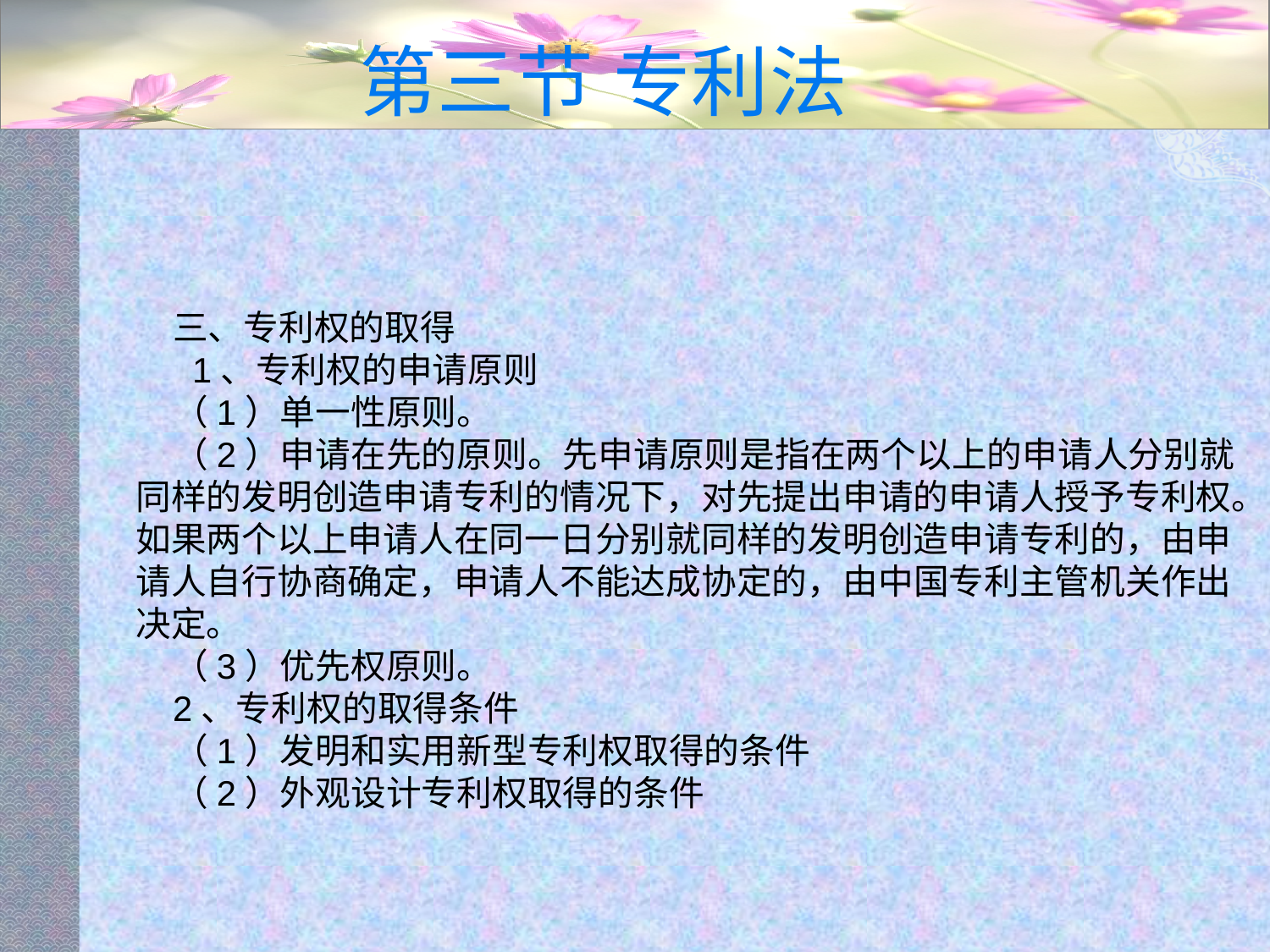

# 第三节 专利法
三、专利权的取得
  1、专利权的申请原则
（1）单一性原则。
（2）申请在先的原则。先申请原则是指在两个以上的申请人分别就同样的发明创造申请专利的情况下，对先提出申请的申请人授予专利权。如果两个以上申请人在同一日分别就同样的发明创造申请专利的，由申请人自行协商确定，申请人不能达成协定的，由中国专利主管机关作出决定。
（3）优先权原则。
2、专利权的取得条件
（1）发明和实用新型专利权取得的条件
（2）外观设计专利权取得的条件